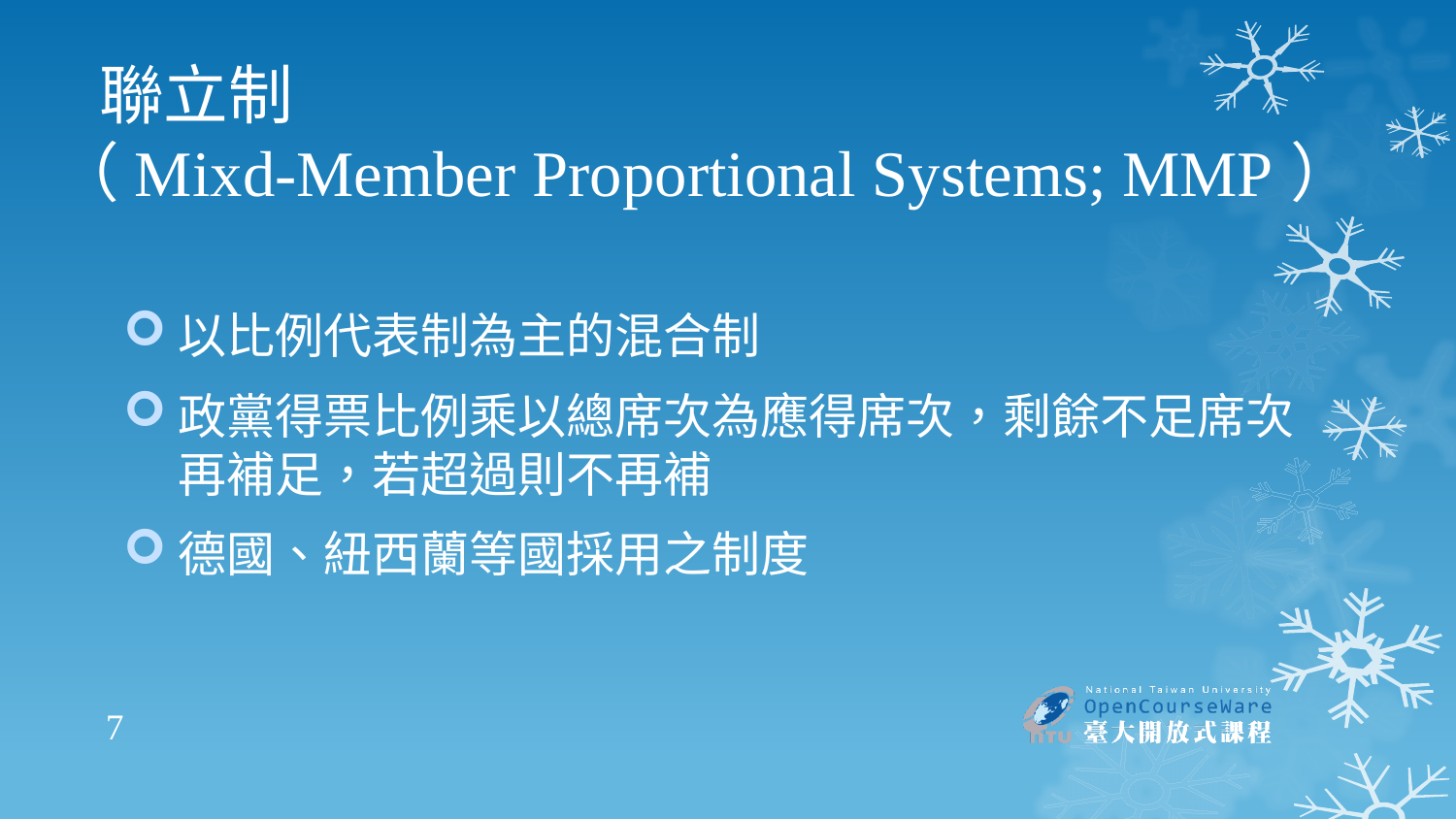

# 聯立制 （Mixd-Member Proportional Systems; MMP）
以比例代表制為主的混合制
政黨得票比例乘以總席次為應得席次，剩餘不足席次再補足，若超過則不再補
德國、紐西蘭等國採用之制度
7